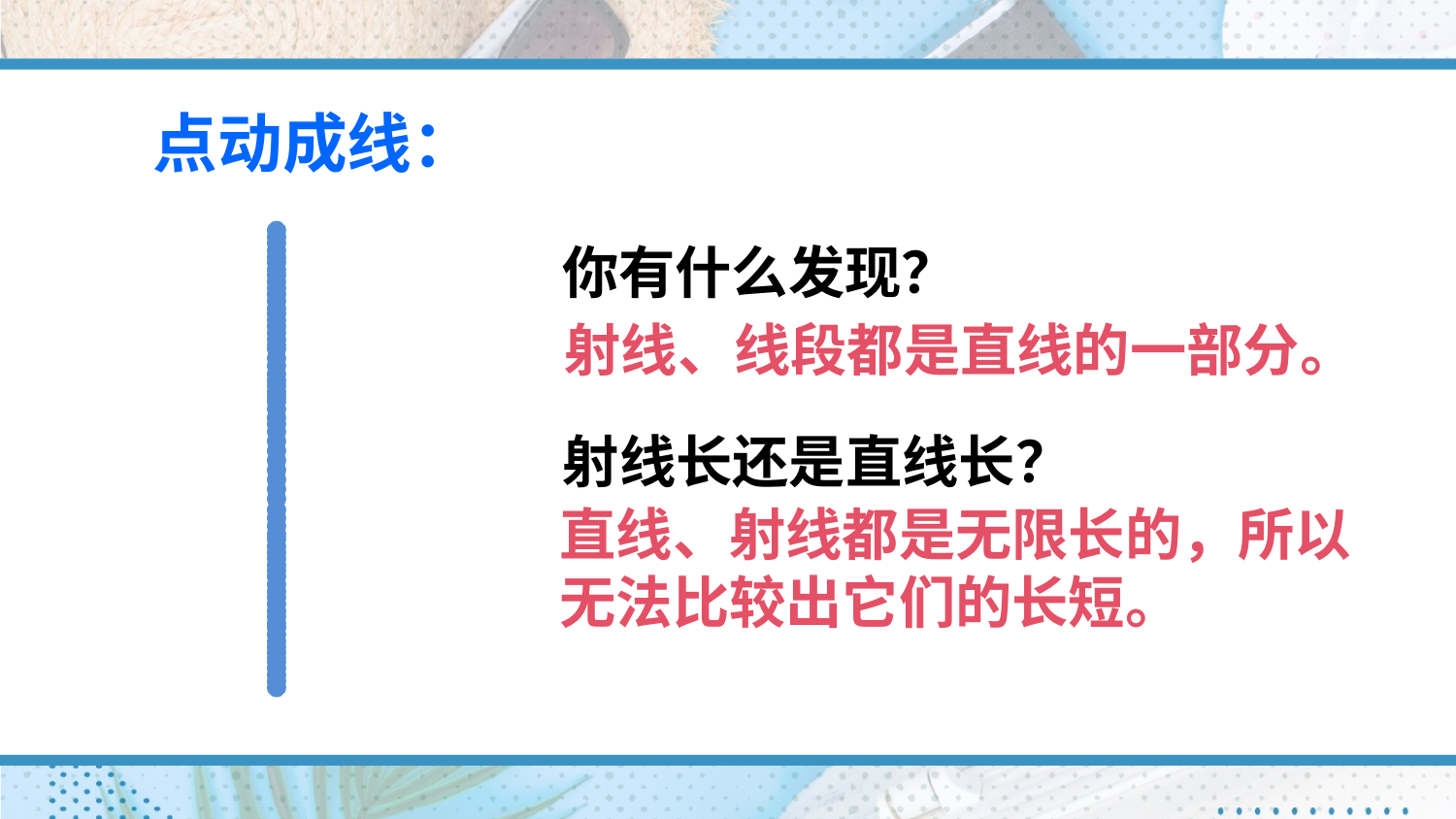

点动成线：

你有什么发现？

射线、线段都是直线的一部分。

射线长还是直线长？

直线、射线都是无限长的，所以无法比较出它们的长短。